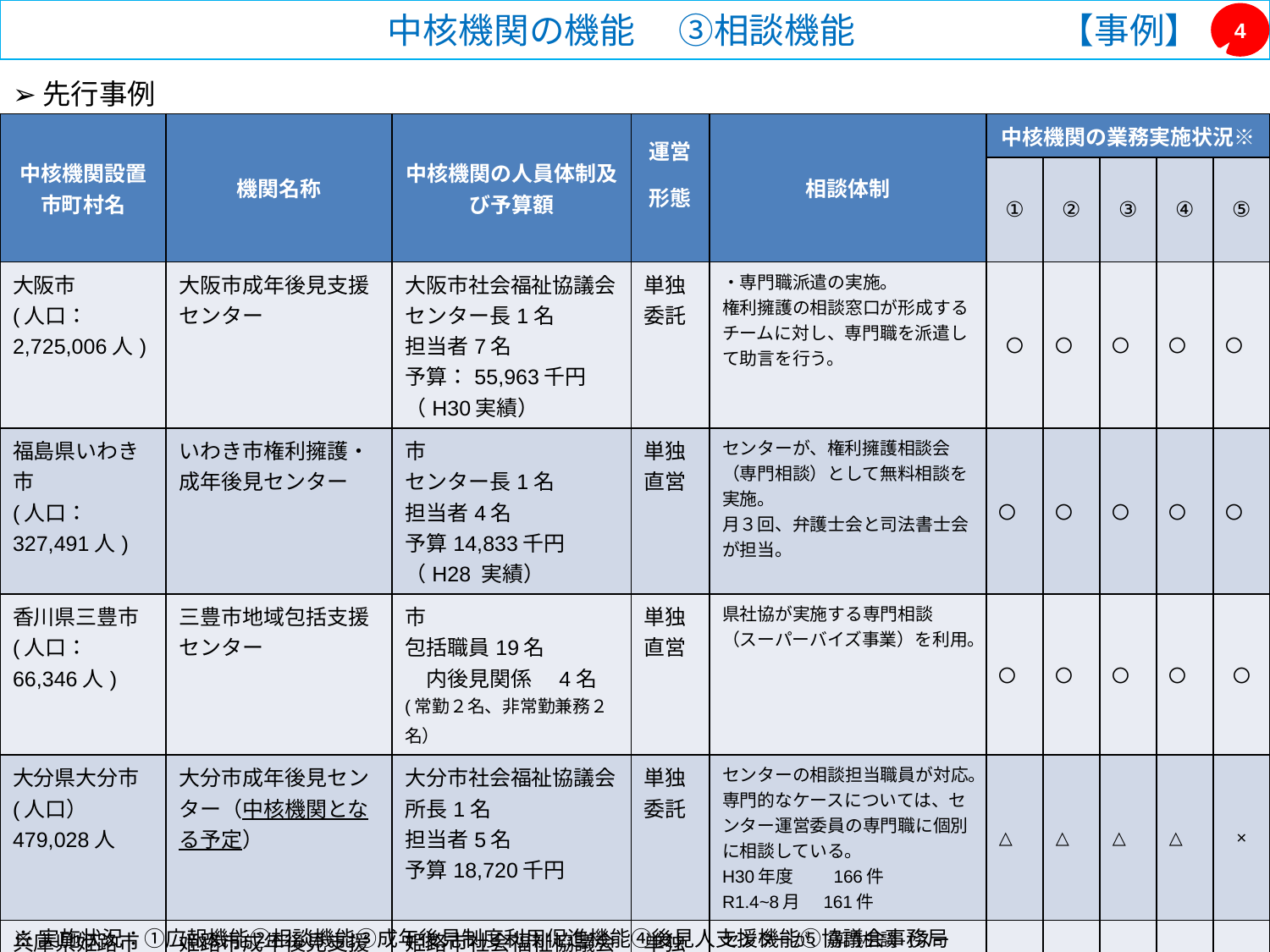

中核機関の機能　 ③相談機能　　                 【事例】
4
# ➢先行事例
| 中核機関設置市町村名 | 機関名称 | 中核機関の人員体制及び予算額 | 運営形態 | 相談体制 | 中核機関の業務実施状況※ |  |  |  |  |
| --- | --- | --- | --- | --- | --- | --- | --- | --- | --- |
|  |  |  |  |  | ① | ② | ③ | ④ | ⑤ |
| 大阪市 (人口：2,725,006人) | 大阪市成年後見支援センター | 大阪市社会福祉協議会 センター長1名 担当者7名 予算：55,963千円（H30実績） | 単独 委託 | ・専門職派遣の実施。 権利擁護の相談窓口が形成するチームに対し、専門職を派遣して助言を行う。 | 〇 | 〇 | 〇 | 〇 | 〇 |
| 福島県いわき市 (人口：327,491人) | いわき市権利擁護・成年後見センター | 市 センター長1名 担当者4名 予算14,833千円（H28 実績） | 単独 直営 | センターが、権利擁護相談会（専門相談）として無料相談を実施。 月３回、弁護士会と司法書士会が担当。 | 〇 | 〇 | 〇 | 〇 | 〇 |
| 香川県三豊市 (人口： 66,346人) | 三豊市地域包括支援センター | 市 包括職員19名 　内後見関係　4名 (常勤２名、非常勤兼務２名） | 単独 直営 | 県社協が実施する専門相談（スーパーバイズ事業）を利用。 | 〇 | 〇 | 〇 | 〇 | 〇 |
| 大分県大分市 (人口） 479,028人 | 大分市成年後見センター（中核機関となる予定） | 大分市社会福祉協議会 所長1名 担当者5名 予算18,720千円 | 単独 委託 | センターの相談担当職員が対応。専門的なケースについては、センター運営委員の専門職に個別に相談している。 H30年度　　166件 R1.4~8月　161件 | △ | △ | △ | △ | × |
| 兵庫県姫路市 (人口） 531,288人 | 姫路市成年後見支援センター | 姫路市社会福祉協議会 (予算：2,500万円) センター長1名 事務職1名 専門職1名 (常勤、社会福祉士） | 単独 委託 | センターが、専門相談（スーパーバイズ）を実施。 | 〇 | 〇 | 〇 | 〇 | 〇 |
※実施状況：①広報機能②相談機能③成年後見制度利用促進機能④後見人支援機能⑤協議会事務局